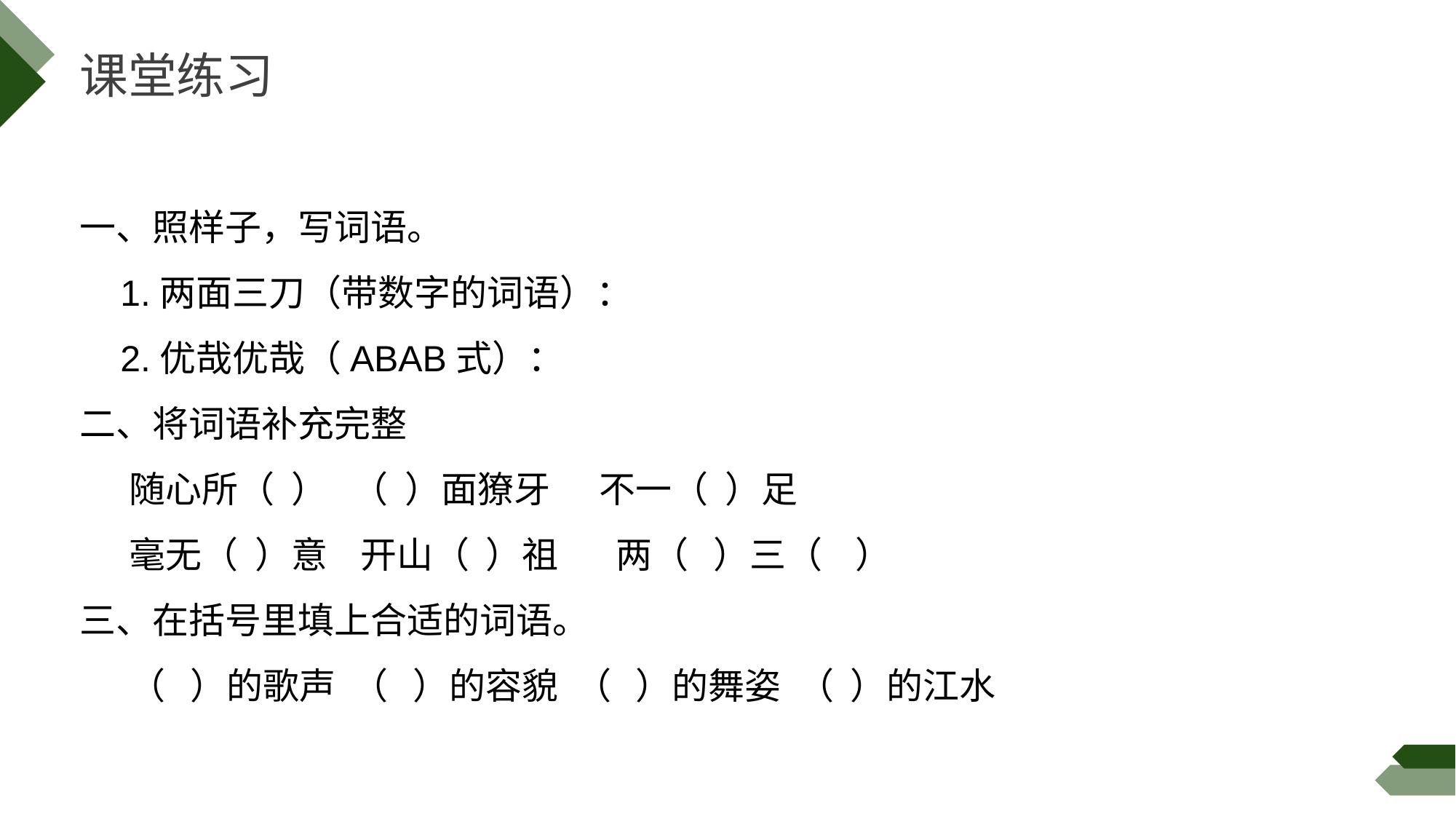

课堂练习
一、照样子，写词语。
    1.两面三刀（带数字的词语）：
    2.优哉优哉（ABAB式）：
二、将词语补充完整
     随心所（  ）   （  ）面獠牙      不一（  ）足
     毫无（  ）意    开山（  ）祖       两（   ）三（    ）
三、在括号里填上合适的词语。
     （   ）的歌声  （   ）的容貌  （   ）的舞姿  （  ）的江水